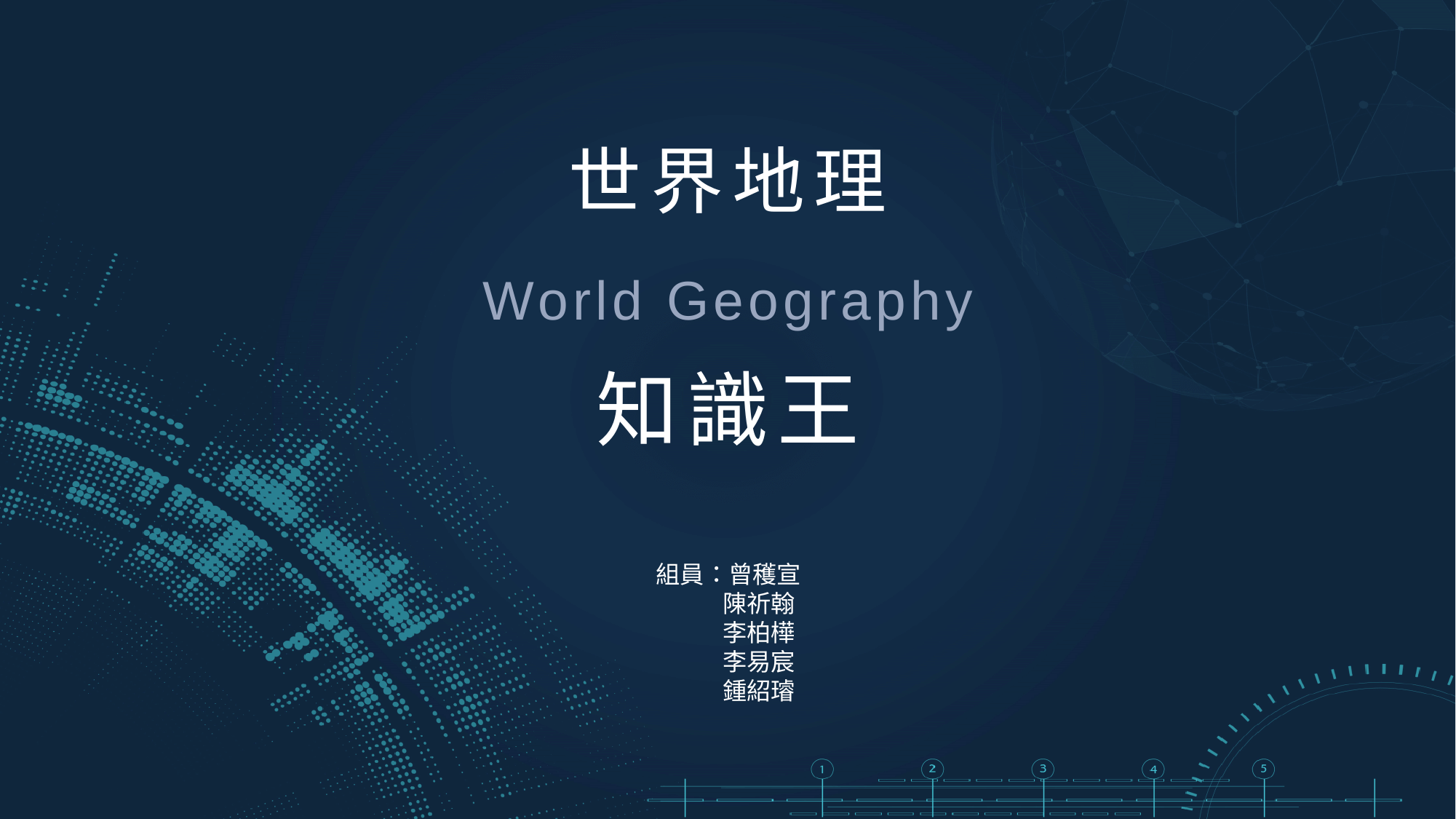

世界地理
World Geography
知識王
組員：曾穫宣
          陳祈翰
          李柏樺
          李易宸
          鍾紹璿